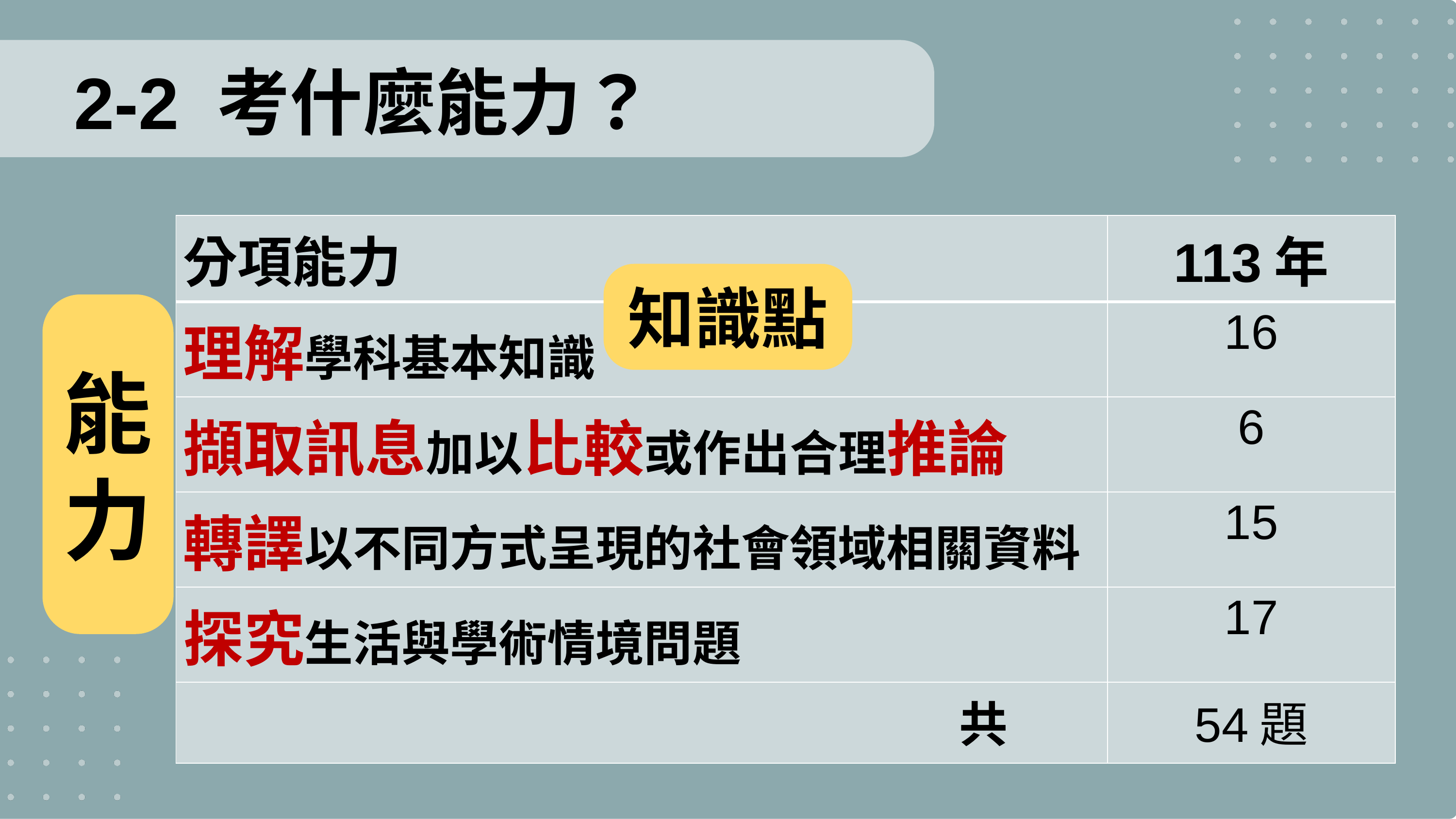

# 2-2 考什麼能力？
| 分項能力 | 113年 |
| --- | --- |
| 理解學科基本知識 | 16 |
| 擷取訊息加以比較或作出合理推論 | 6 |
| 轉譯以不同方式呈現的社會領域相關資料 | 15 |
| 探究生活與學術情境問題 | 17 |
| 共 | 54題 |
知識點
能力